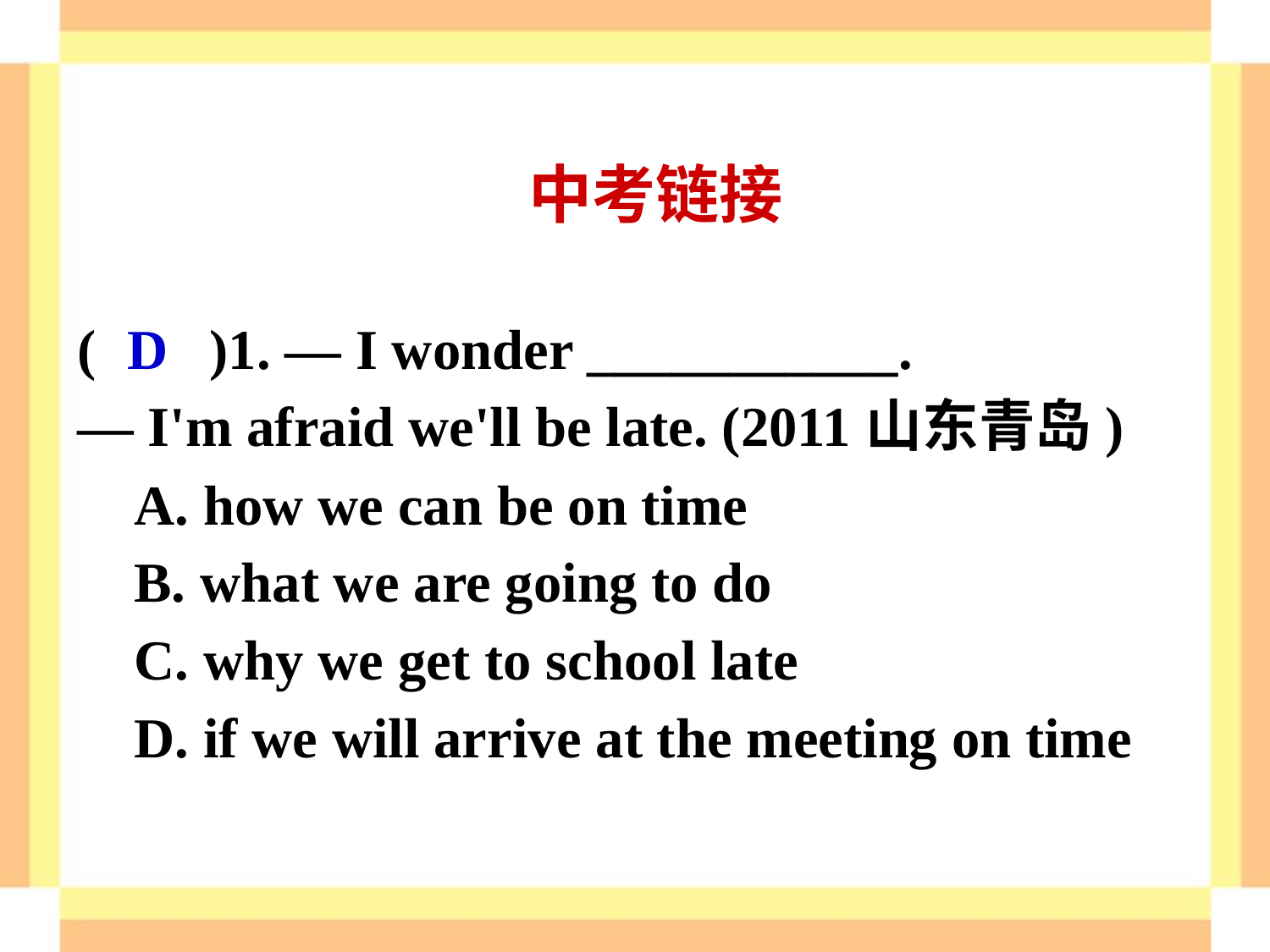

中考链接
(        )1. — I wonder ___________.
— I'm afraid we'll be late. (2011山东青岛)
    A. how we can be on time
    B. what we are going to do
    C. why we get to school late
    D. if we will arrive at the meeting on time
D